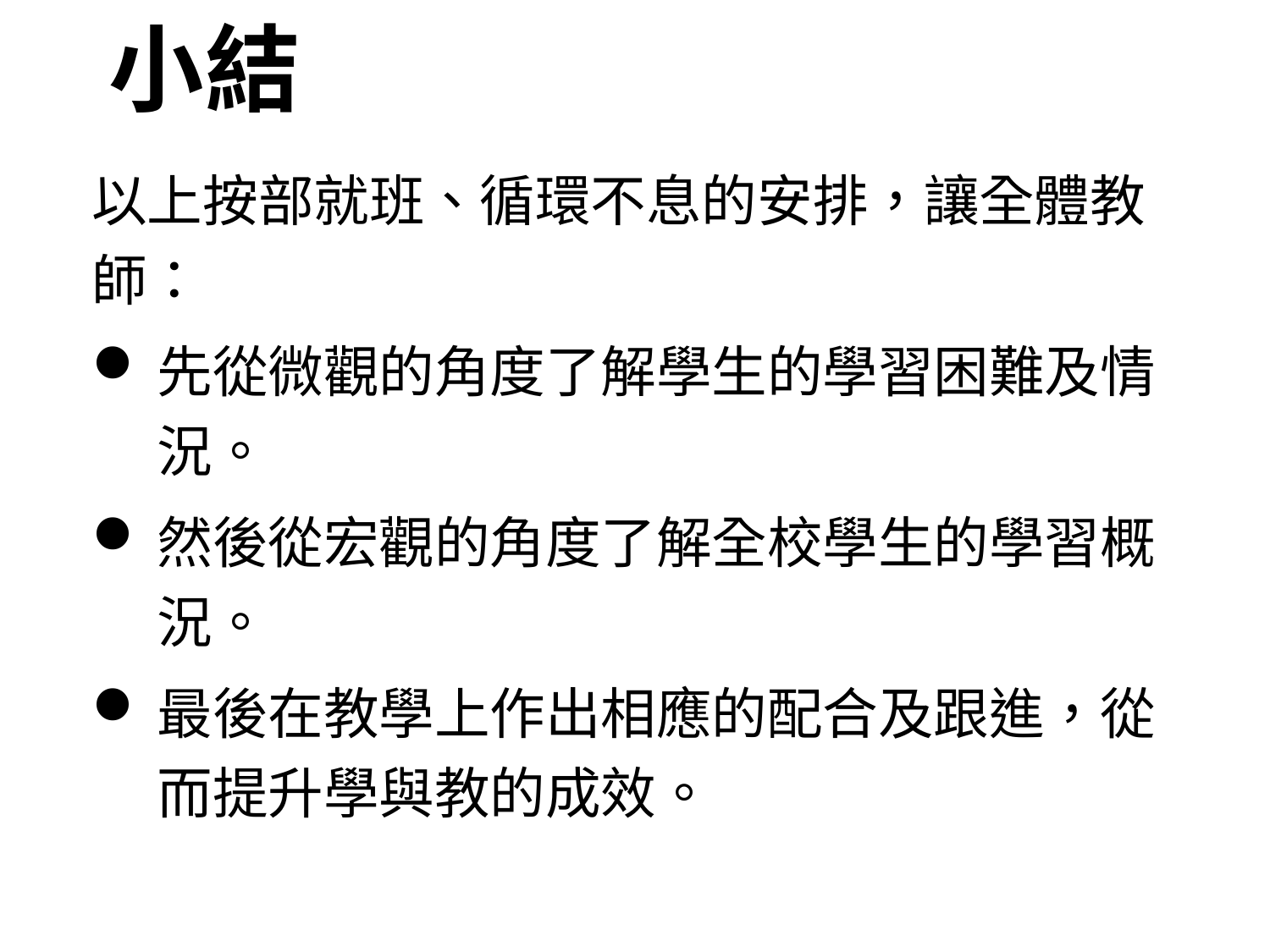

小結
以上按部就班、循環不息的安排，讓全體教師：
先從微觀的角度了解學生的學習困難及情況。
然後從宏觀的角度了解全校學生的學習概況。
最後在教學上作出相應的配合及跟進，從而提升學與教的成效。